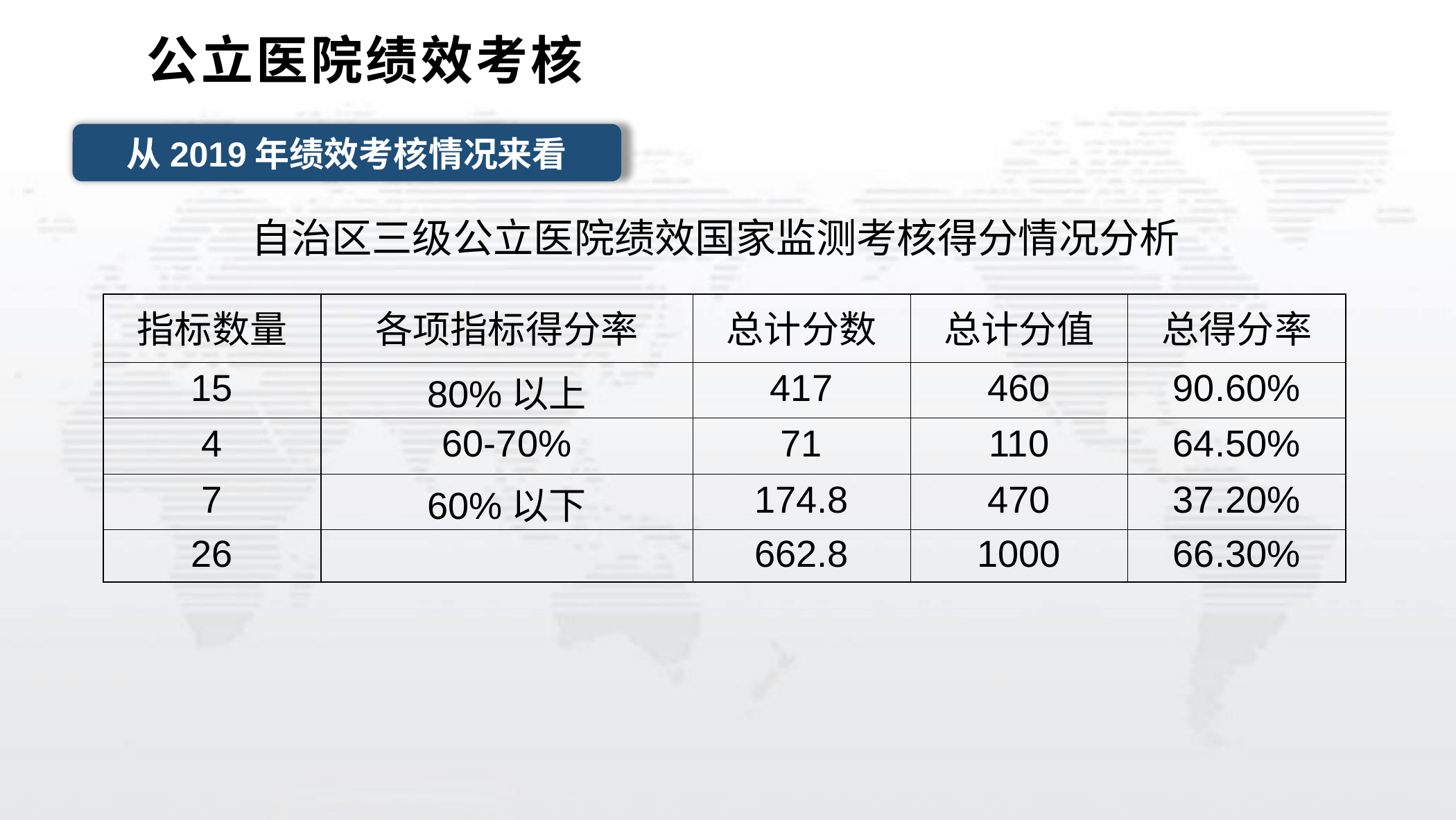

公立医院绩效考核
从2019年绩效考核情况来看
自治区三级公立医院绩效国家监测考核得分情况分析
| 指标数量 | 各项指标得分率 | 总计分数 | 总计分值 | 总得分率 |
| --- | --- | --- | --- | --- |
| 15 | 80%以上 | 417 | 460 | 90.60% |
| 4 | 60-70% | 71 | 110 | 64.50% |
| 7 | 60%以下 | 174.8 | 470 | 37.20% |
| 26 |  | 662.8 | 1000 | 66.30% |